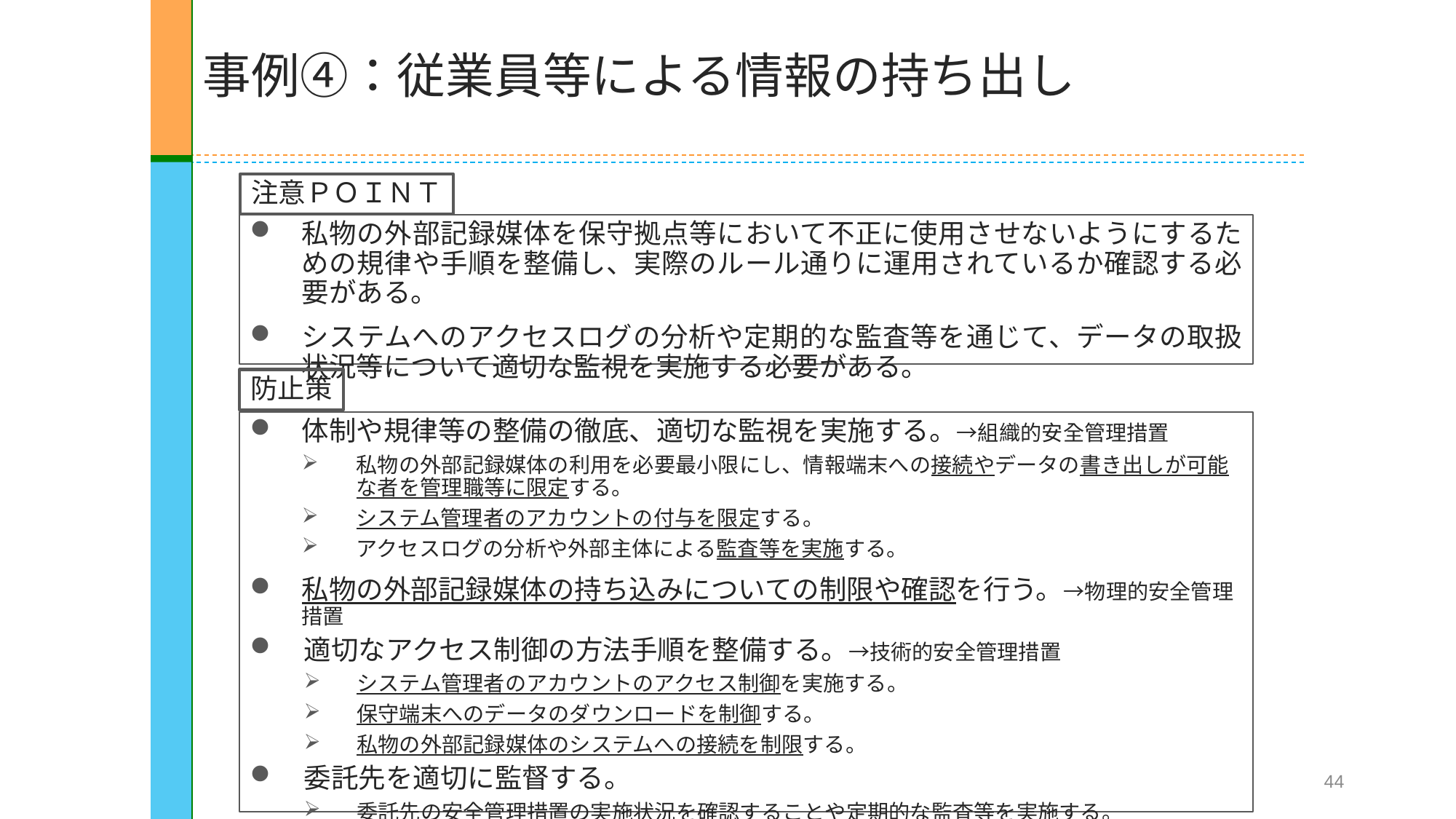

事例④：従業員等による情報の持ち出し

注意ＰＯＩＮＴ
私物の外部記録媒体を保守拠点等において不正に使用させないようにするための規律や手順を整備し、実際のルール通りに運用されているか確認する必要がある。
システムへのアクセスログの分析や定期的な監査等を通じて、データの取扱状況等について適切な監視を実施する必要がある。

防止策
体制や規律等の整備の徹底、適切な監視を実施する。→組織的安全管理措置
私物の外部記録媒体の利用を必要最小限にし、情報端末への接続やデータの書き出しが可能な者を管理職等に限定する。
システム管理者のアカウントの付与を限定する。
アクセスログの分析や外部主体による監査等を実施する。
私物の外部記録媒体の持ち込みについての制限や確認を行う。→物理的安全管理措置
適切なアクセス制御の方法手順を整備する。→技術的安全管理措置
システム管理者のアカウントのアクセス制御を実施する。
保守端末へのデータのダウンロードを制御する。
私物の外部記録媒体のシステムへの接続を制限する。
委託先を適切に監督する。
委託先の安全管理措置の実施状況を確認することや定期的な監査等を実施する。

44